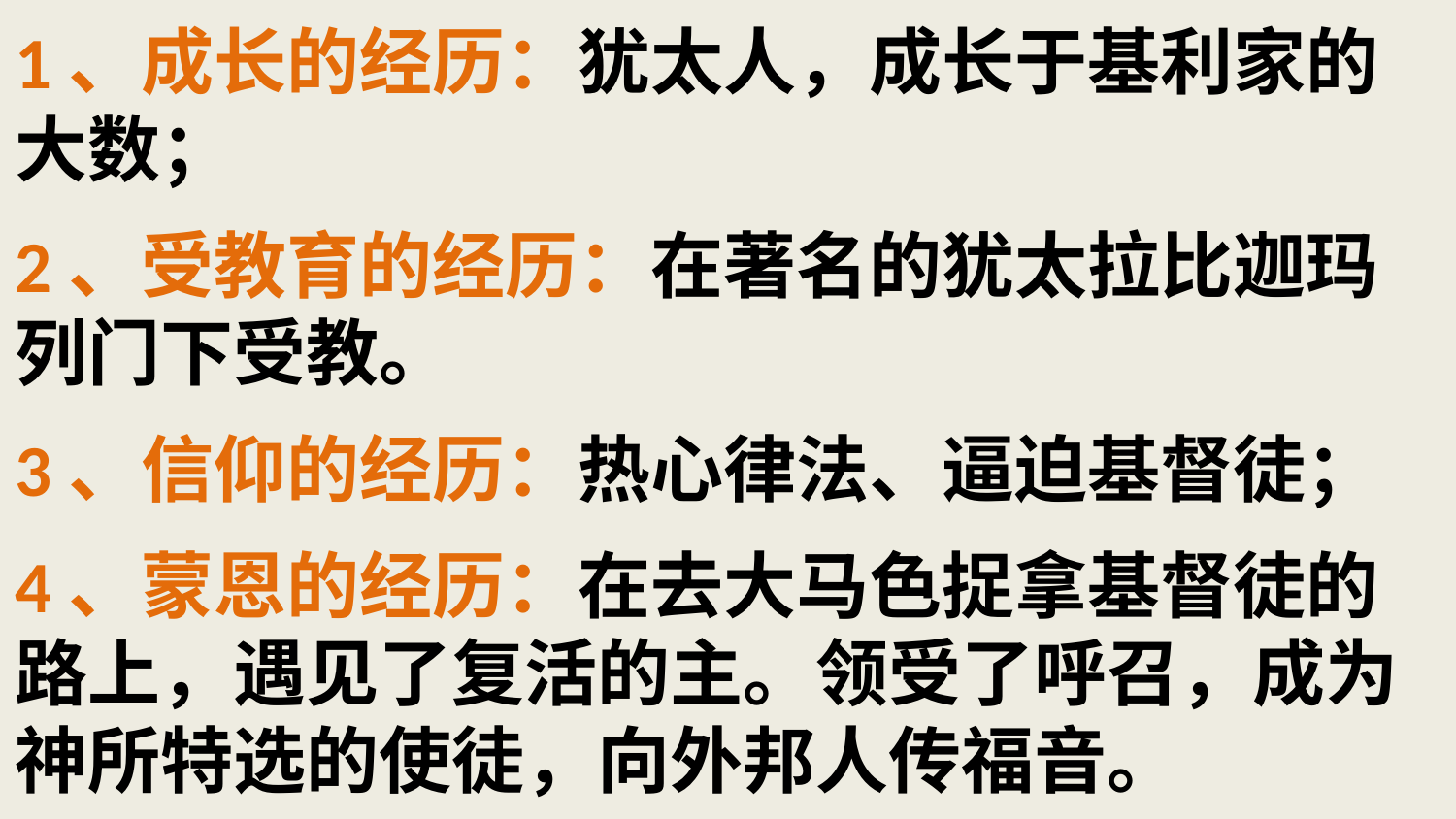

# 1、成长的经历：犹太人，成长于基利家的大数； 2、受教育的经历：在著名的犹太拉比迦玛列门下受教。 3、信仰的经历：热心律法、逼迫基督徒； 4、蒙恩的经历：在去大马色捉拿基督徒的路上，遇见了复活的主。领受了呼召，成为神所特选的使徒，向外邦人传福音。